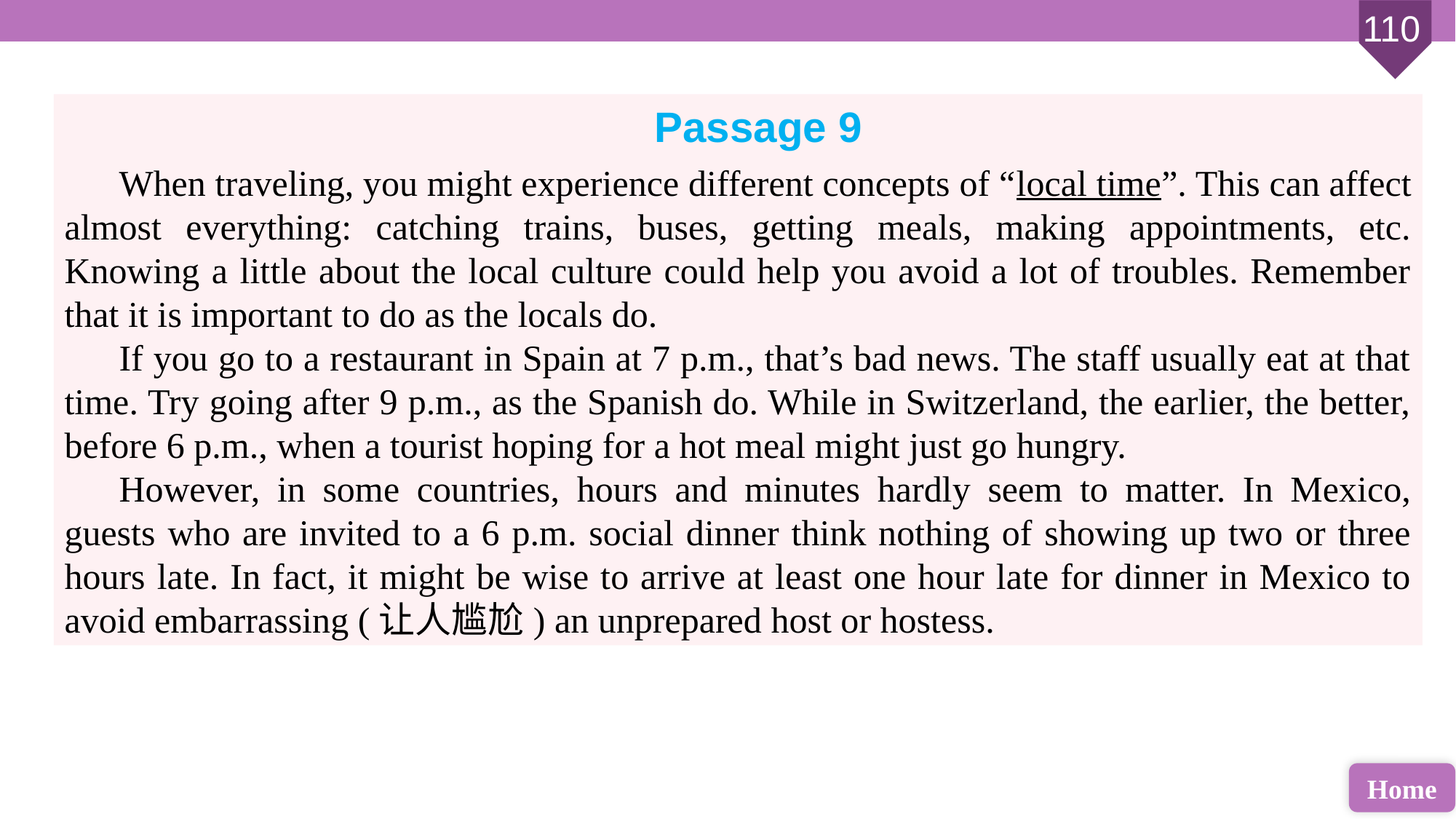

Passage 9
When traveling, you might experience different concepts of “local time”. This can affect almost everything: catching trains, buses, getting meals, making appointments, etc. Knowing a little about the local culture could help you avoid a lot of troubles. Remember that it is important to do as the locals do.
If you go to a restaurant in Spain at 7 p.m., that’s bad news. The staff usually eat at that time. Try going after 9 p.m., as the Spanish do. While in Switzerland, the earlier, the better, before 6 p.m., when a tourist hoping for a hot meal might just go hungry.
However, in some countries, hours and minutes hardly seem to matter. In Mexico, guests who are invited to a 6 p.m. social dinner think nothing of showing up two or three hours late. In fact, it might be wise to arrive at least one hour late for dinner in Mexico to avoid embarrassing (让人尴尬) an unprepared host or hostess.